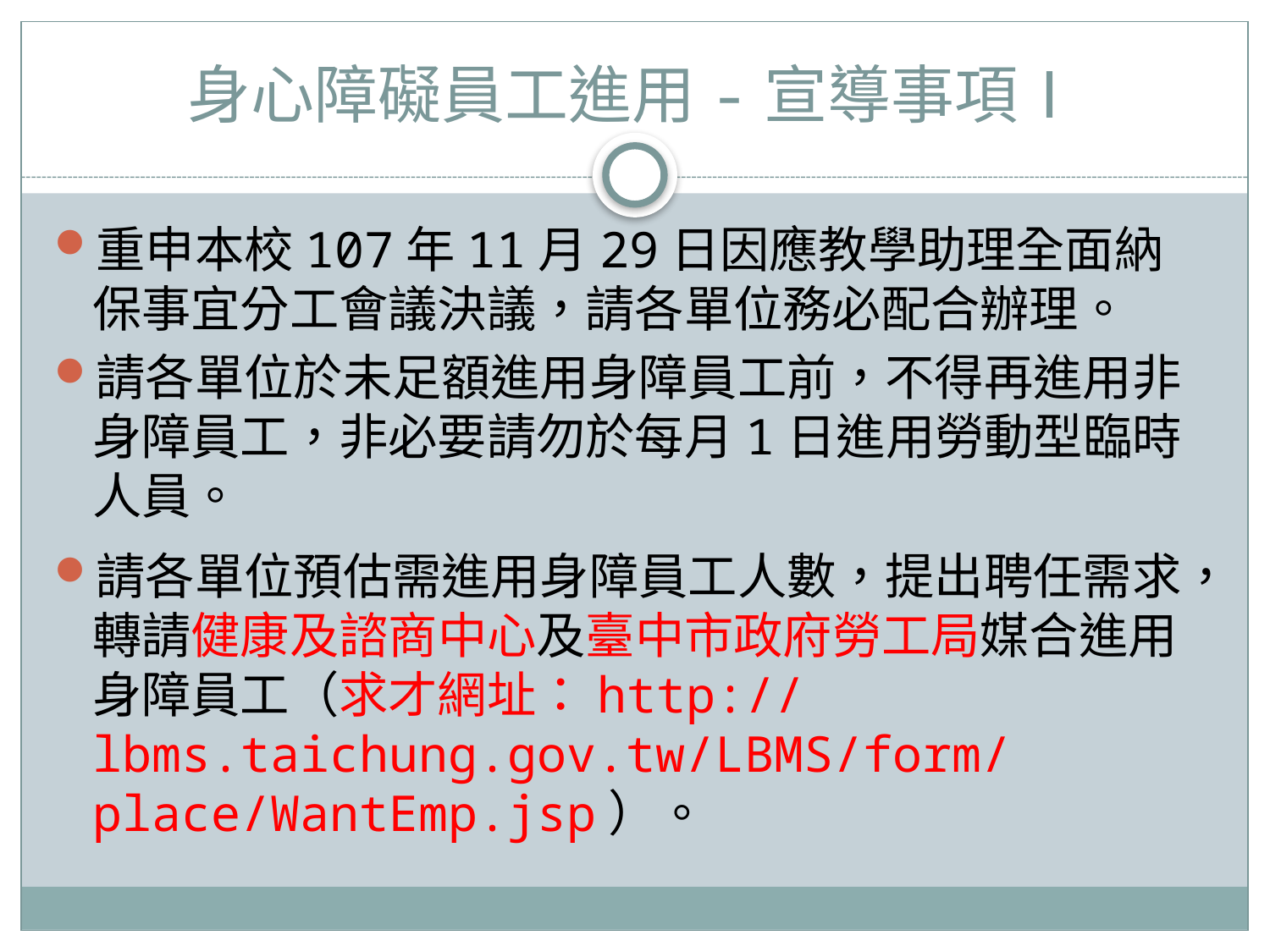

# 身心障礙員工進用-宣導事項Ⅰ
重申本校107年11月29日因應教學助理全面納保事宜分工會議決議，請各單位務必配合辦理。
請各單位於未足額進用身障員工前，不得再進用非身障員工，非必要請勿於每月1日進用勞動型臨時人員。
請各單位預估需進用身障員工人數，提出聘任需求，轉請健康及諮商中心及臺中市政府勞工局媒合進用身障員工（求才網址：http://lbms.taichung.gov.tw/LBMS/form/place/WantEmp.jsp）。